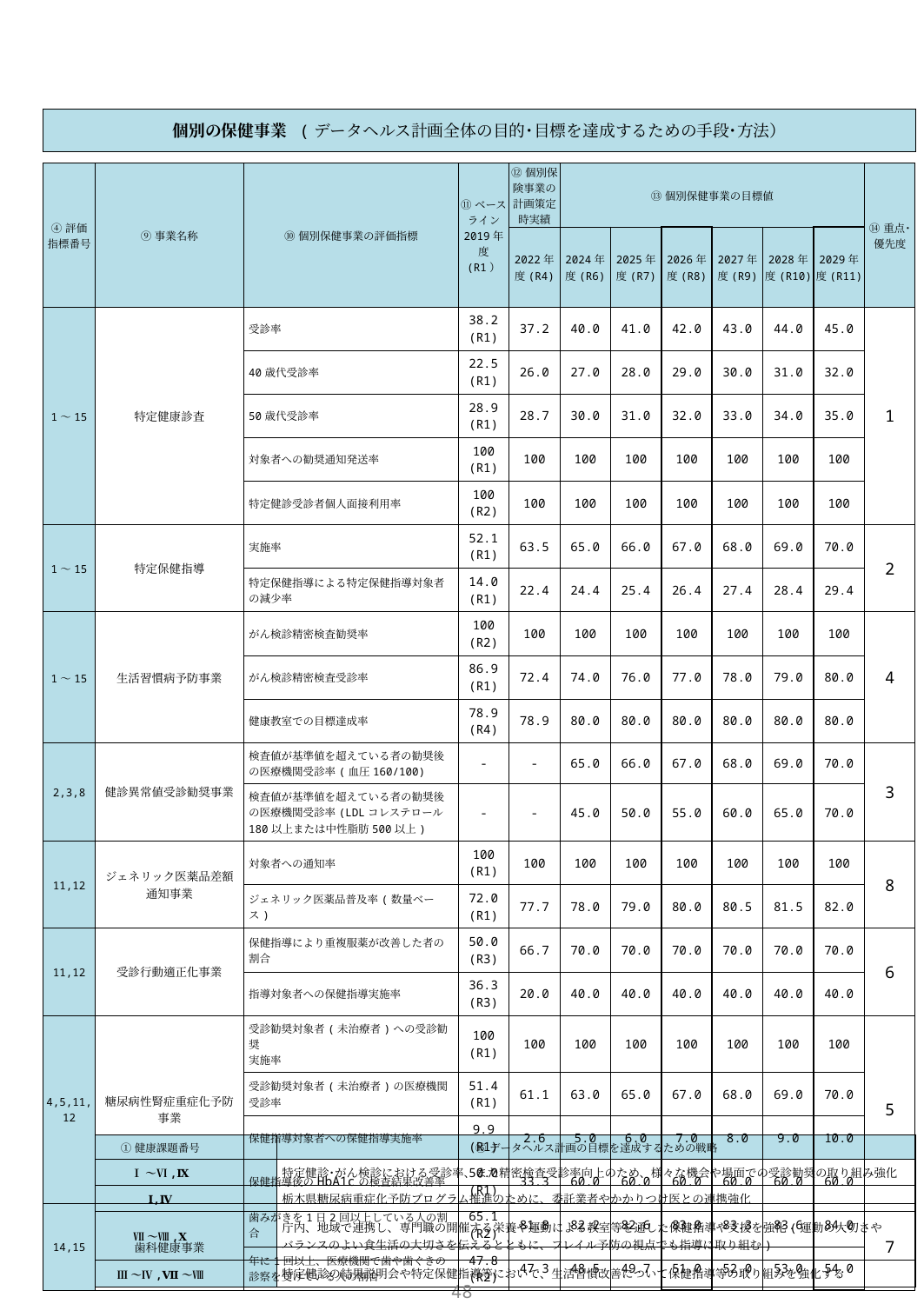

| 個別の保健事業 (データヘルス計画全体の目的･目標を達成するための手段･方法） |
| --- |
| ④評価 指標番号 | ⑨事業名称 | ⑩個別保健事業の評価指標 | ⑪ベースライン 2019年度 (R1） | ⑫個別保険事業の計画策定時実績 | ⑬個別保健事業の目標値 |  |  |  |  |  | ⑭重点･ 優先度 |
| --- | --- | --- | --- | --- | --- | --- | --- | --- | --- | --- | --- |
|  |  |  |  | 2022年度(R4) | 2024年度(R6) | 2025年度(R7) | 2026年度(R8) | 2027年度(R9) | 2028年度(R10) | 2029年度(R11) |  |
| 1～15 | 特定健康診査 | 受診率 | 38.2 (R1) | 37.2 | 40.0 | 41.0 | 42.0 | 43.0 | 44.0 | 45.0 | 1 |
|  |  | 40歳代受診率 | 22.5 (R1) | 26.0 | 27.0 | 28.0 | 29.0 | 30.0 | 31.0 | 32.0 |  |
|  |  | 50歳代受診率 | 28.9 (R1) | 28.7 | 30.0 | 31.0 | 32.0 | 33.0 | 34.0 | 35.0 |  |
|  |  | 対象者への勧奨通知発送率 | 100 (R1) | 100 | 100 | 100 | 100 | 100 | 100 | 100 |  |
|  |  | 特定健診受診者個人面接利用率 | 100 (R2) | 100 | 100 | 100 | 100 | 100 | 100 | 100 |  |
| 1～15 | 特定保健指導 | 実施率 | 52.1 (R1) | 63.5 | 65.0 | 66.0 | 67.0 | 68.0 | 69.0 | 70.0 | 2 |
|  |  | 特定保健指導による特定保健指導対象者の減少率 | 14.0 (R1) | 22.4 | 24.4 | 25.4 | 26.4 | 27.4 | 28.4 | 29.4 |  |
| 1～15 | 生活習慣病予防事業 | がん検診精密検査勧奨率 | 100 (R2) | 100 | 100 | 100 | 100 | 100 | 100 | 100 | 4 |
|  |  | がん検診精密検査受診率 | 86.9 (R1) | 72.4 | 74.0 | 76.0 | 77.0 | 78.0 | 79.0 | 80.0 |  |
|  |  | 健康教室での目標達成率 | 78.9 (R4) | 78.9 | 80.0 | 80.0 | 80.0 | 80.0 | 80.0 | 80.0 |  |
| 2,3,8 | 健診異常値受診勧奨事業 | 検査値が基準値を超えている者の勧奨後の医療機関受診率(血圧160/100) | - | - | 65.0 | 66.0 | 67.0 | 68.0 | 69.0 | 70.0 | 3 |
|  |  | 検査値が基準値を超えている者の勧奨後の医療機関受診率(LDLコレステロール180以上または中性脂肪500以上) | - | - | 45.0 | 50.0 | 55.0 | 60.0 | 65.0 | 70.0 |  |
| 11,12 | ジェネリック医薬品差額 通知事業 | 対象者への通知率 | 100 (R1) | 100 | 100 | 100 | 100 | 100 | 100 | 100 | 8 |
|  |  | ジェネリック医薬品普及率(数量ベース) | 72.0 (R1) | 77.7 | 78.0 | 79.0 | 80.0 | 80.5 | 81.5 | 82.0 |  |
| 11,12 | 受診行動適正化事業 | 保健指導により重複服薬が改善した者の 割合 | 50.0 (R3) | 66.7 | 70.0 | 70.0 | 70.0 | 70.0 | 70.0 | 70.0 | 6 |
|  |  | 指導対象者への保健指導実施率 | 36.3 (R3) | 20.0 | 40.0 | 40.0 | 40.0 | 40.0 | 40.0 | 40.0 |  |
| 4,5,11,12 | 糖尿病性腎症重症化予防 事業 | 受診勧奨対象者(未治療者)への受診勧奨 実施率 | 100 (R1) | 100 | 100 | 100 | 100 | 100 | 100 | 100 | 5 |
|  |  | 受診勧奨対象者(未治療者)の医療機関 受診率 | 51.4 (R1) | 61.1 | 63.0 | 65.0 | 67.0 | 68.0 | 69.0 | 70.0 |  |
|  |  | 保健指導対象者への保健指導実施率 | 9.9 (R1) | 2.6 | 5.0 | 6.0 | 7.0 | 8.0 | 9.0 | 10.0 |  |
|  |  | 保健指導後のHbA1cの検査結果改善率 | 50.0 (R1) | 33.3 | 60.0 | 60.0 | 60.0 | 60.0 | 60.0 | 60.0 |  |
| 14,15 | 歯科健康事業 | 歯みがきを1日2回以上している人の割合 | 65.1 (R2) | 81.8 | 82.2 | 82.6 | 83.0 | 83.3 | 83.6 | 84.0 | 7 |
|  |  | 年に1回以上、医療機関で歯や歯ぐきの 診察を受けている人の割合 | 47.8 (R2) | 47.3 | 48.5 | 49.7 | 51.0 | 52.0 | 53.0 | 54.0 |  |
| ①健康課題番号 | ⑮データヘルス計画の目標を達成するための戦略 |
| --- | --- |
| Ⅰ～Ⅵ,Ⅸ | 特定健診･がん検診における受診率、また精密検査受診率向上のため、様々な機会や場面での受診勧奨の取り組み強化 |
| Ⅰ,Ⅳ | 栃木県糖尿病重症化予防プログラム推進のために、委託業者やかかりつけ医との連携強化 |
| Ⅶ～Ⅷ,Ⅹ | 庁内、地域で連携し、専門職の開催する栄養や運動による教室等を通した保健指導や支援を強化(運動の大切さや バランスのよい食生活の大切さを伝えるとともに、フレイル予防の視点でも指導に取り組む) |
| Ⅲ～Ⅳ,Ⅶ～Ⅷ | 特定健診の結果説明会や特定保健指導等において、生活習慣改善について保健指導等の取り組みを強化する |
48